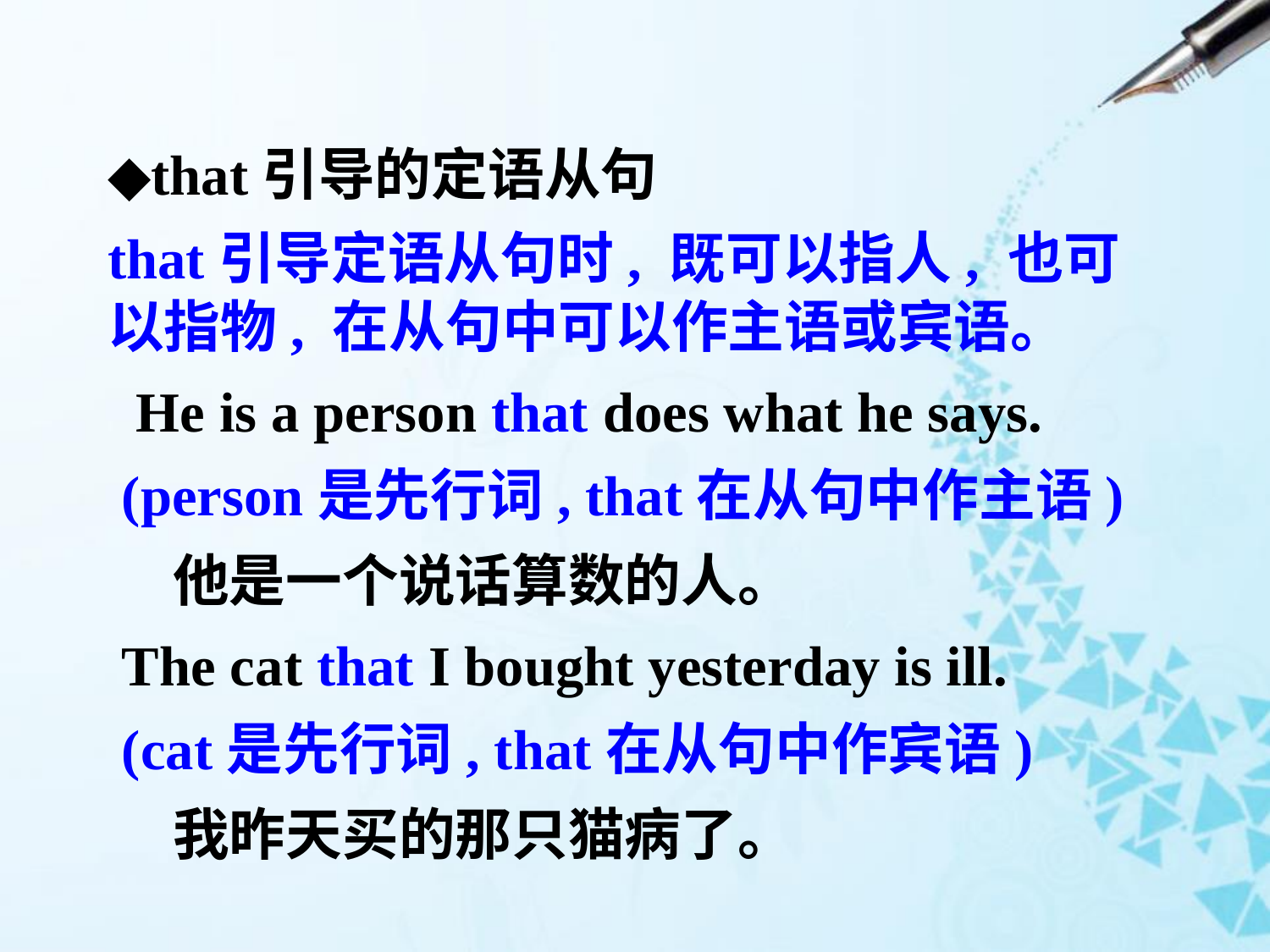

◆that引导的定语从句
that引导定语从句时, 既可以指人, 也可以指物, 在从句中可以作主语或宾语。
  He is a person that does what he says.
 (person是先行词, that在从句中作主语)
    他是一个说话算数的人。
 The cat that I bought yesterday is ill.
 (cat是先行词, that在从句中作宾语)
    我昨天买的那只猫病了。